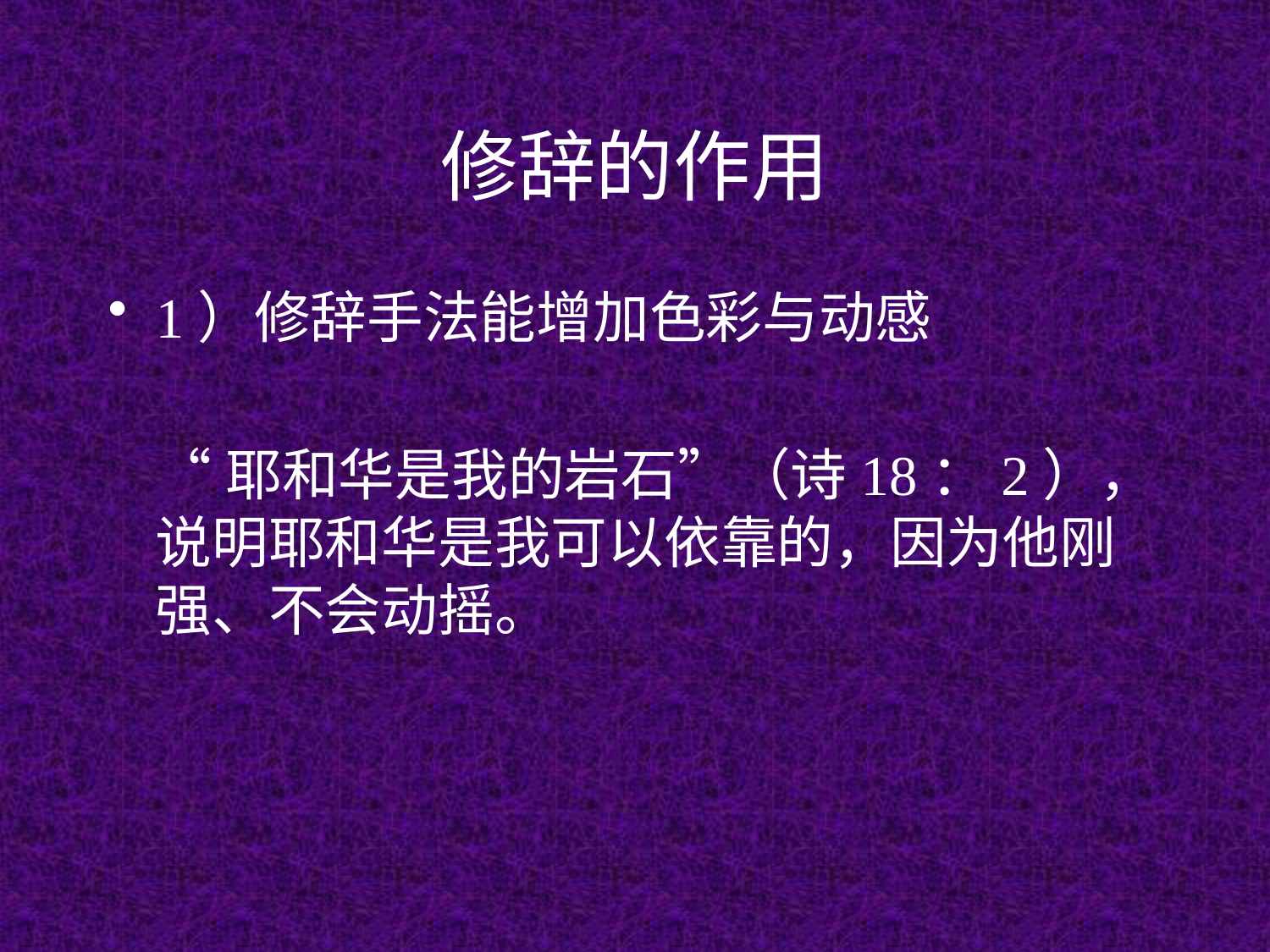

# 修辞的作用
1）修辞手法能增加色彩与动感

	“耶和华是我的岩石”（诗18：2），说明耶和华是我可以依靠的，因为他刚强、不会动摇。